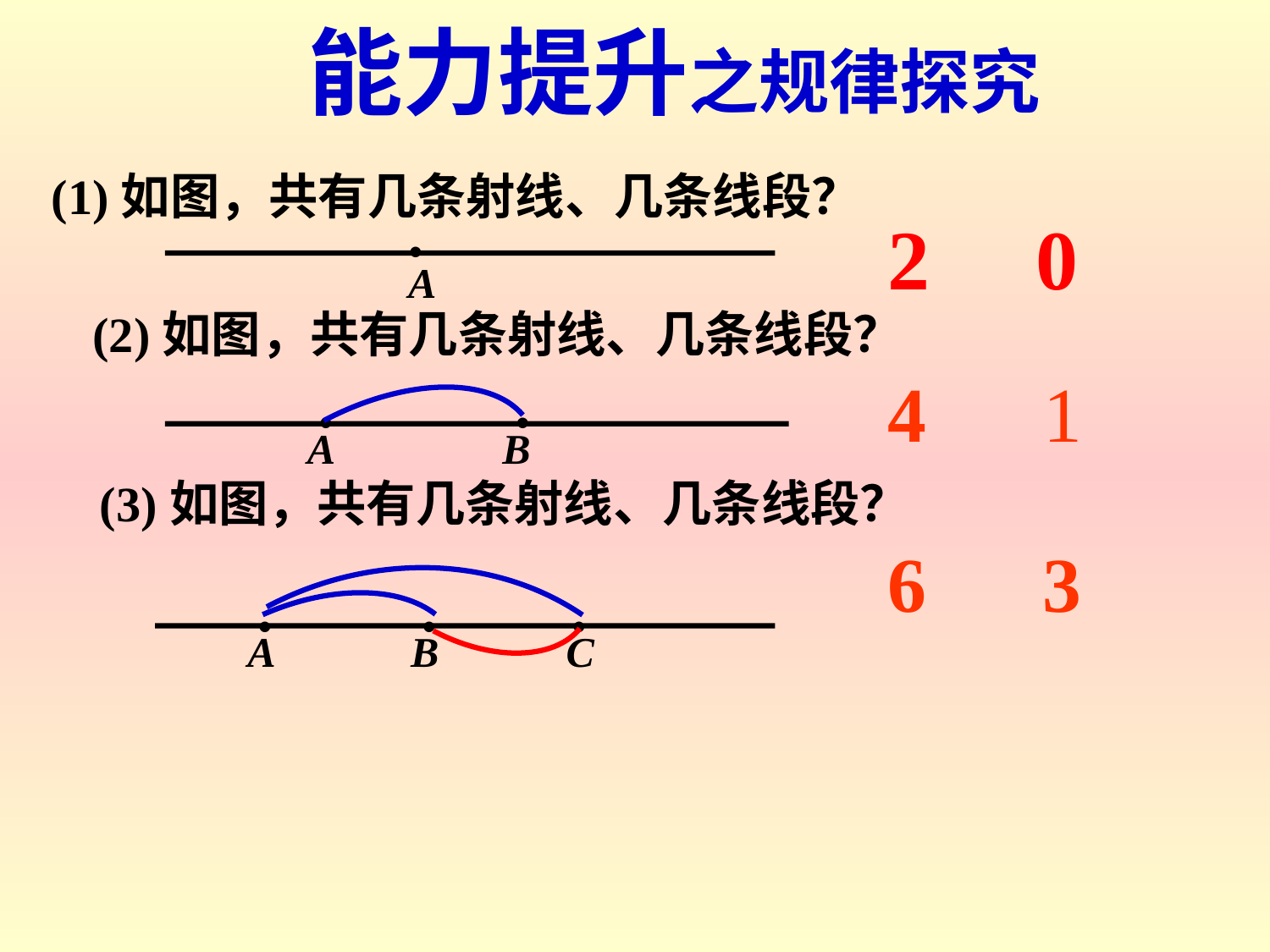

能力提升之规律探究
    (1)如图，共有几条射线、几条线段？
2     0
●
A

(2)如图，共有几条射线、几条线段？
4      1

●
●
A                B

 (3)如图，共有几条射线、几条线段？

6      3

●
●
●
A             B            C